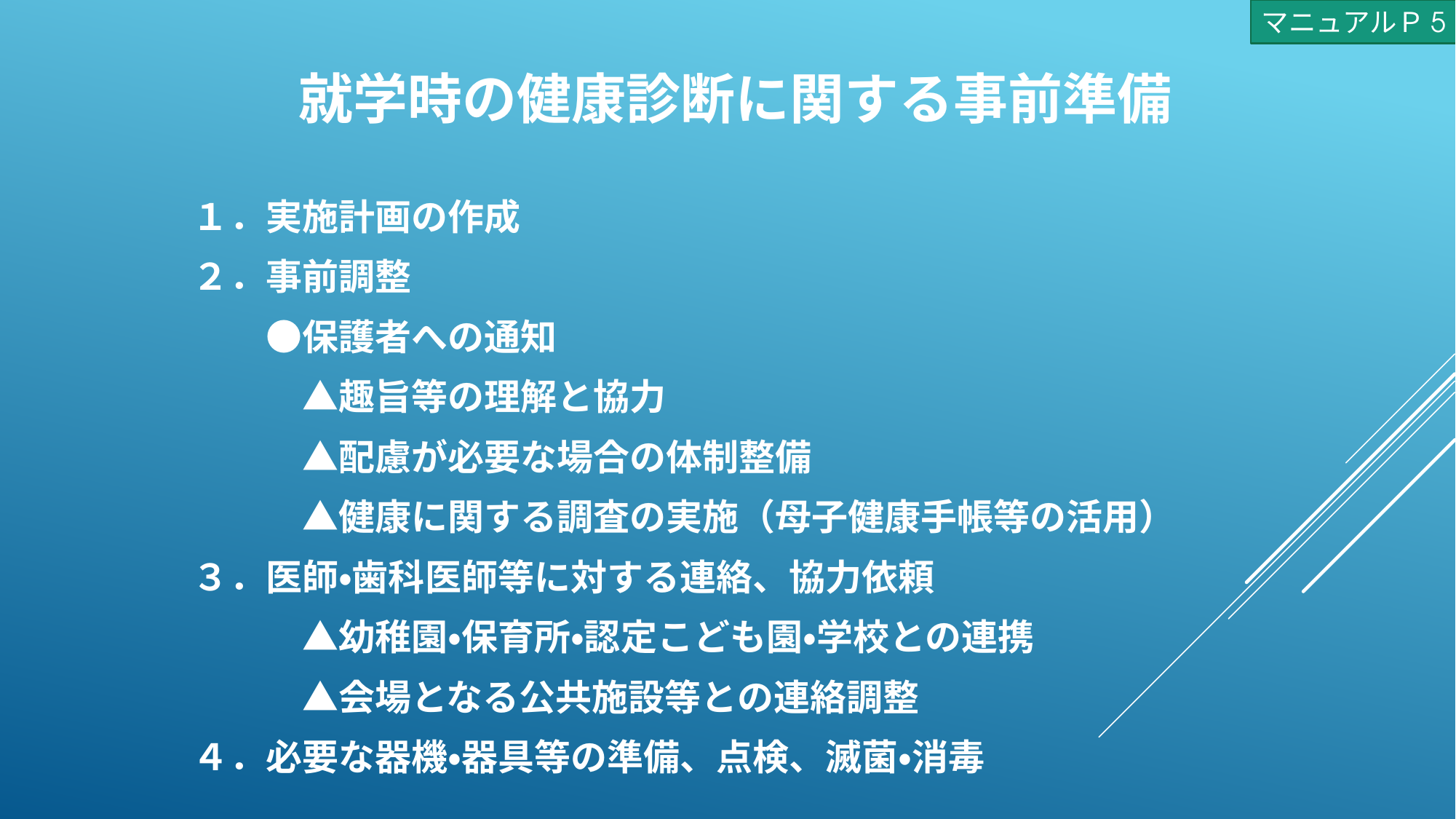

マニュアルＰ5
# 就学時の健康診断に関する事前準備
１．実施計画の作成
２．事前調整
　　●保護者への通知
　　　▲趣旨等の理解と協力
　　　▲配慮が必要な場合の体制整備
　　　▲健康に関する調査の実施（母子健康手帳等の活用）
３．医師・歯科医師等に対する連絡、協力依頼
　　　▲幼稚園・保育所・認定こども園・学校との連携
　　　▲会場となる公共施設等との連絡調整
４．必要な器機・器具等の準備、点検、滅菌・消毒